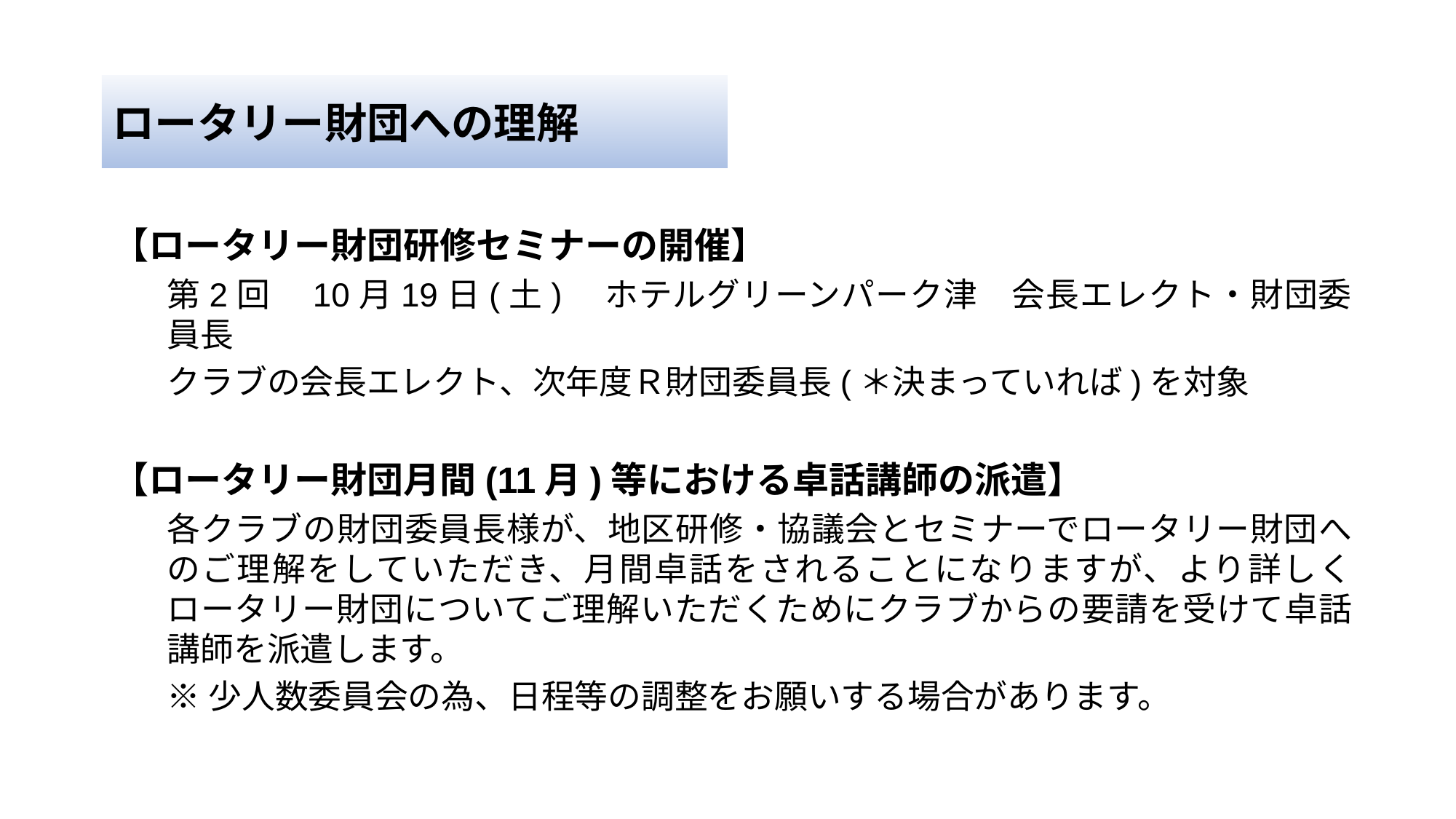

# ロータリー財団への理解
【ロータリー財団研修セミナーの開催】
第2回　10月19日(土)　ホテルグリーンパーク津　会長エレクト・財団委員長
クラブの会長エレクト、次年度Ｒ財団委員長(＊決まっていれば)を対象

【ロータリー財団月間(11月)等における卓話講師の派遣】
各クラブの財団委員長様が、地区研修・協議会とセミナーでロータリー財団へのご理解をしていただき、月間卓話をされることになりますが、より詳しくロータリー財団についてご理解いただくためにクラブからの要請を受けて卓話講師を派遣します。
※少人数委員会の為、日程等の調整をお願いする場合があります。